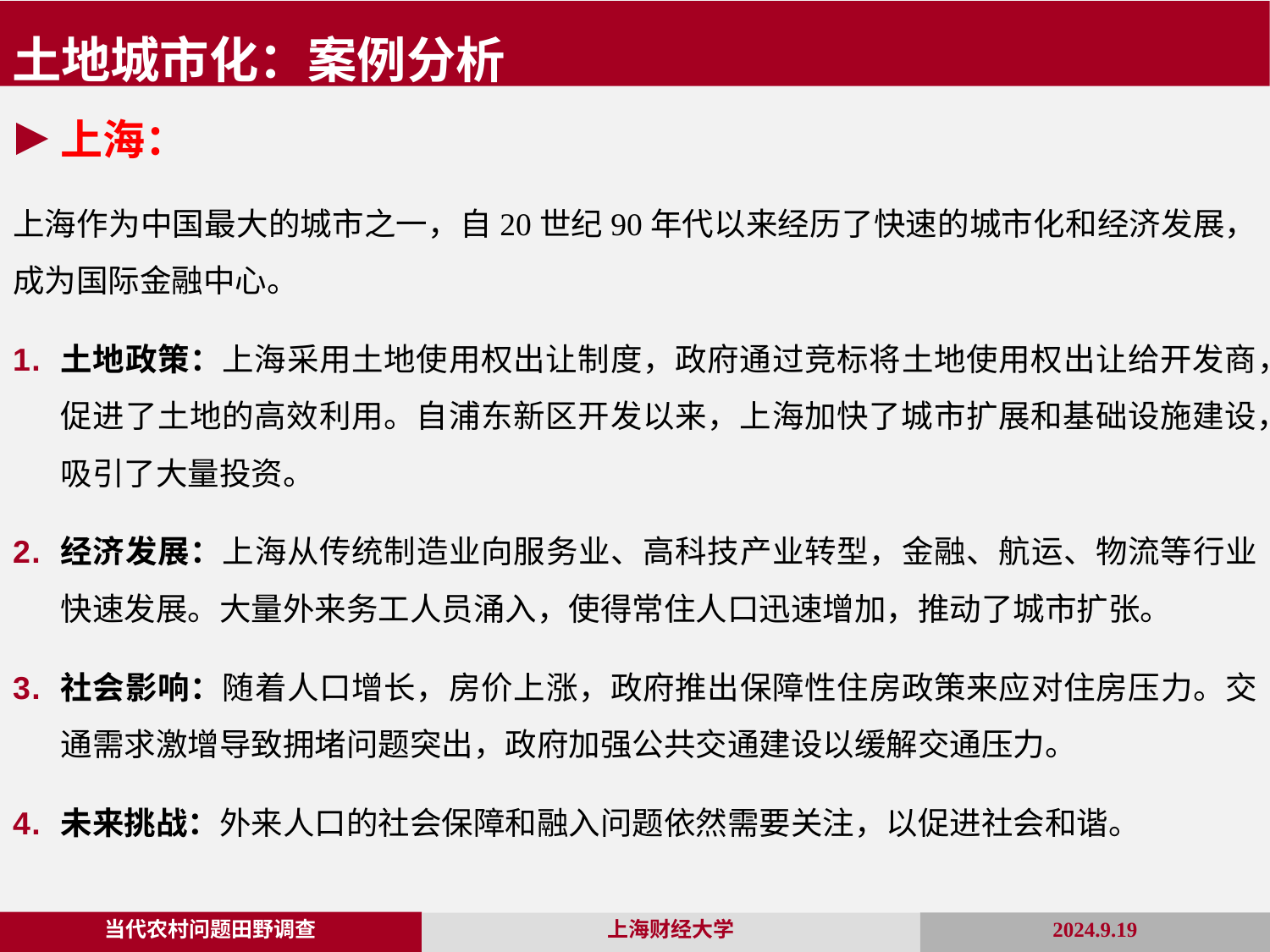

土地城市化：案例分析
上海：
上海作为中国最大的城市之一，自20世纪90年代以来经历了快速的城市化和经济发展，成为国际金融中心。
土地政策：上海采用土地使用权出让制度，政府通过竞标将土地使用权出让给开发商，促进了土地的高效利用。自浦东新区开发以来，上海加快了城市扩展和基础设施建设，吸引了大量投资。
经济发展：上海从传统制造业向服务业、高科技产业转型，金融、航运、物流等行业快速发展。大量外来务工人员涌入，使得常住人口迅速增加，推动了城市扩张。
社会影响：随着人口增长，房价上涨，政府推出保障性住房政策来应对住房压力。交通需求激增导致拥堵问题突出，政府加强公共交通建设以缓解交通压力。
未来挑战：外来人口的社会保障和融入问题依然需要关注，以促进社会和谐。

当代农村问题田野调查
2024.9.19
上海财经大学